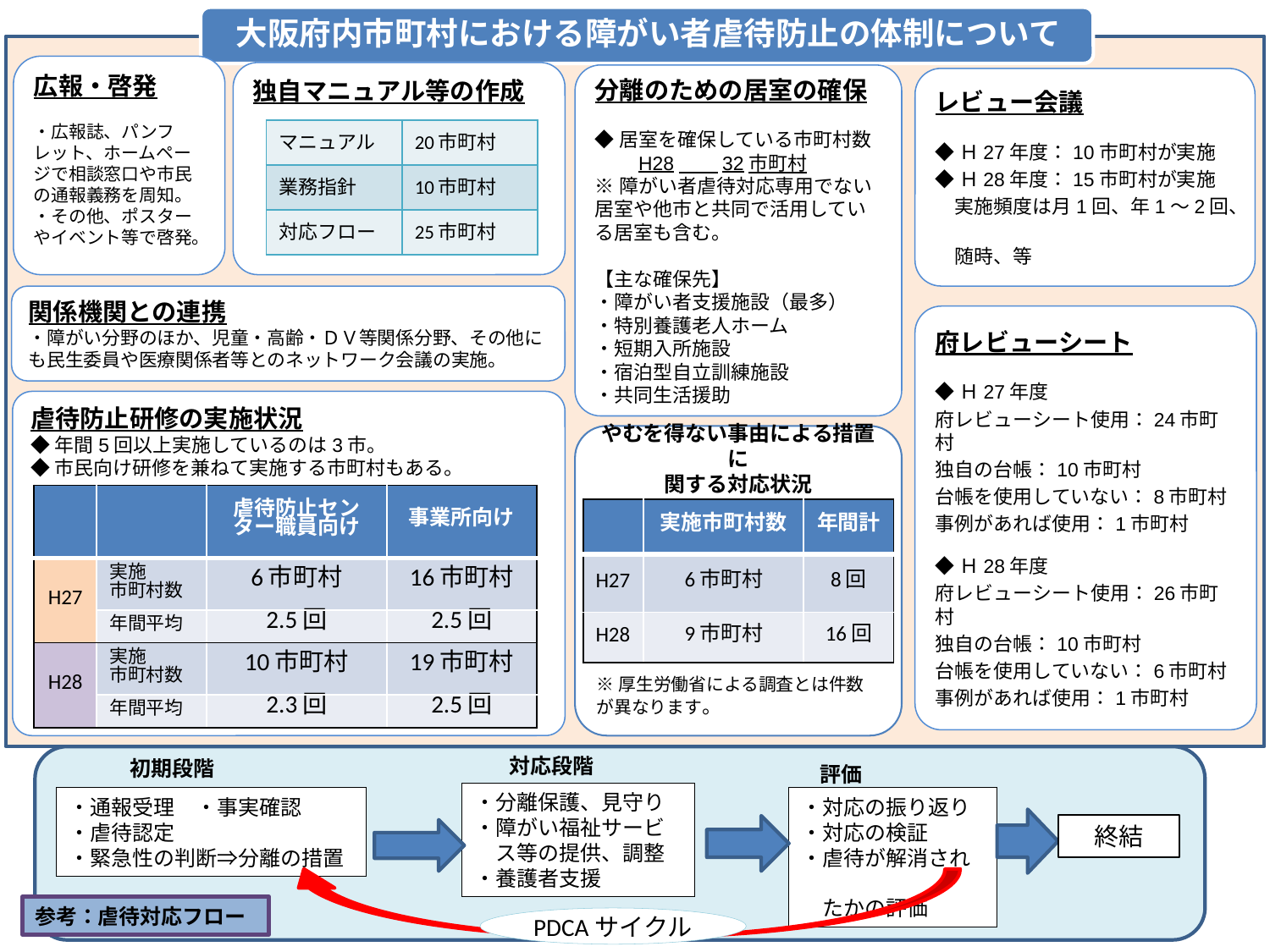

大阪府内市町村における障がい者虐待防止の体制について

広報・啓発

・広報誌、パンフレット、ホームページで相談窓口や市民の通報義務を周知。
・その他、ポスターやイベント等で啓発。
独自マニュアル等の作成
分離のための居室の確保

◆居室を確保している市町村数
　　H28　　32市町村
※障がい者虐待対応専用でない居室や他市と共同で活用している居室も含む。

【主な確保先】
・障がい者支援施設（最多）
・特別養護老人ホーム
・短期入所施設
・宿泊型自立訓練施設
・共同生活援助
レビュー会議

◆Ｈ27年度：10市町村が実施
◆Ｈ28年度：15市町村が実施
　実施頻度は月1回、年1～2回、
　随時、等
| マニュアル | 20市町村 |
| --- | --- |
| 業務指針 | 10市町村 |
| 対応フロー | 25市町村 |
・通報受理　・事実確認
・虐待認定
・緊急性の判断⇒分離の措置
初期段階

・分離保護、見守り
・障がい福祉サービ
　ス等の提供、調整
・養護者支援
対応段階

・対応の振り返り
・対応の検証
・虐待が解消され
　たかの評価
評価

終結
関係機関との連携
・障がい分野のほか、児童・高齢・ＤＶ等関係分野、その他にも民生委員や医療関係者等とのネットワーク会議の実施。
府レビューシート

◆Ｈ27年度
府レビューシート使用：24市町村
独自の台帳：10市町村
台帳を使用していない：8市町村
事例があれば使用：1市町村

◆Ｈ28年度
府レビューシート使用：26市町村
独自の台帳：10市町村
台帳を使用していない：6市町村
事例があれば使用：1市町村
虐待防止研修の実施状況
◆年間5回以上実施しているのは3市。
◆市民向け研修を兼ねて実施する市町村もある。

やむを得ない事由による措置に
関する対応状況

※厚生労働省による調査とは件数が異なります。

|  |  | 虐待防止センター職員向け | 事業所向け |
| --- | --- | --- | --- |
| H27 | 実施 市町村数 | 6市町村 | 16市町村 |
|  | 年間平均 | 2.5回 | 2.5回 |
| H28 | 実施 市町村数 | 10市町村 | 19市町村 |
|  | 年間平均 | 2.3回 | 2.5回 |
|  | 実施市町村数 | 年間計 |
| --- | --- | --- |
| H27 | 6市町村 | 8回 |
| H28 | 9市町村 | 16回 |

PDCAサイクル
参考：虐待対応フロー